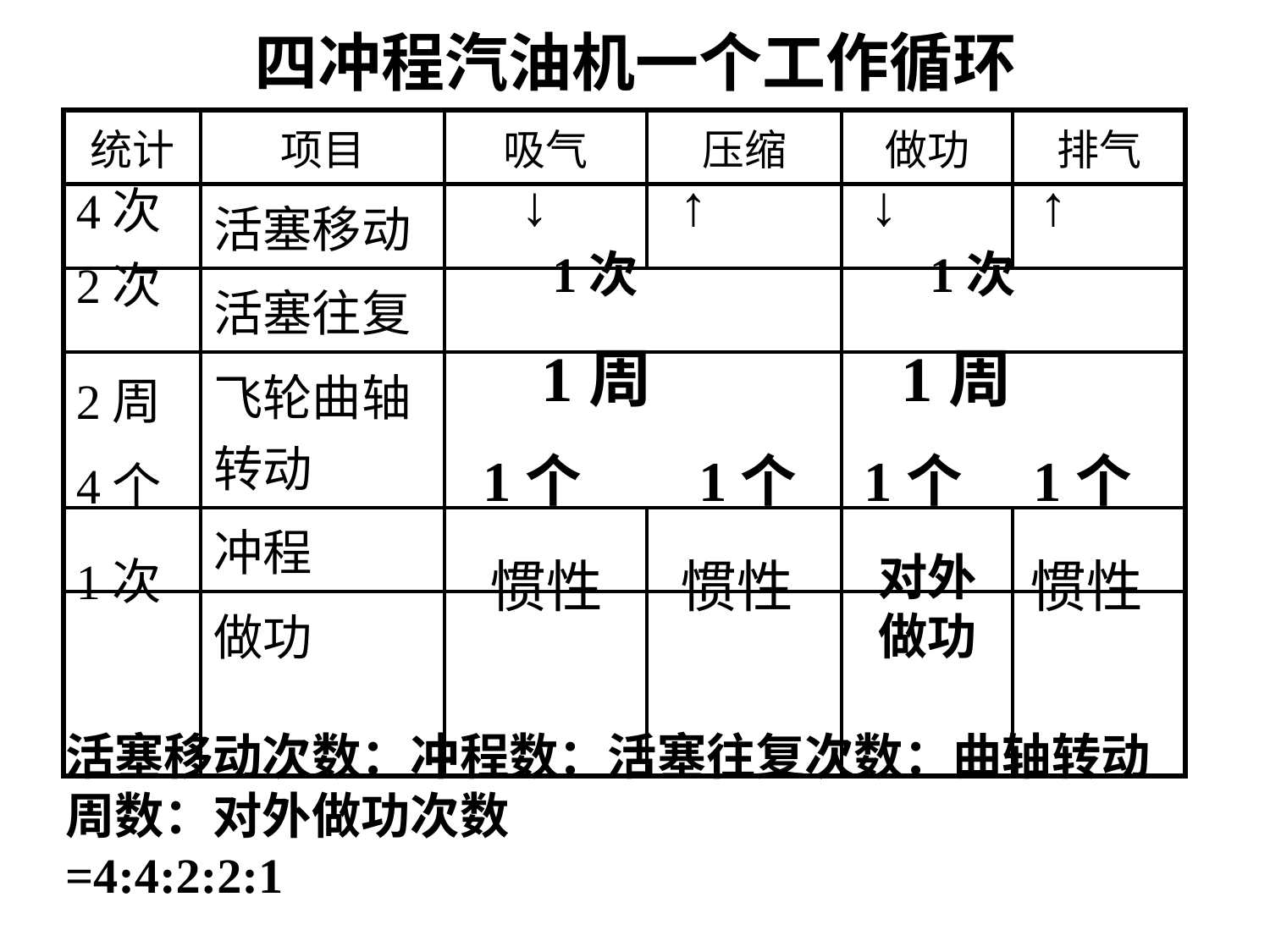

# 四冲程汽油机一个工作循环
| 统计 | 项目 | 吸气 | 压缩 | 做功 | 排气 |
| --- | --- | --- | --- | --- | --- |
|  | 活塞移动 |  |  |  |  |
|  | 活塞往复 |  |  |  |  |
|  | 飞轮曲轴转动 |  |  |  |  |
|  | 冲程 |  |  |  |  |
|  | 做功 |  |  |  |  |
↓
↑
↓
↑
4次
1次
1次
2次
1周
1周
2周
1个
1个
1个
1个
4个
对外
做功
1次
惯性
惯性
惯性
活塞移动次数：冲程数：活塞往复次数：曲轴转动周数：对外做功次数
=4:4:2:2:1